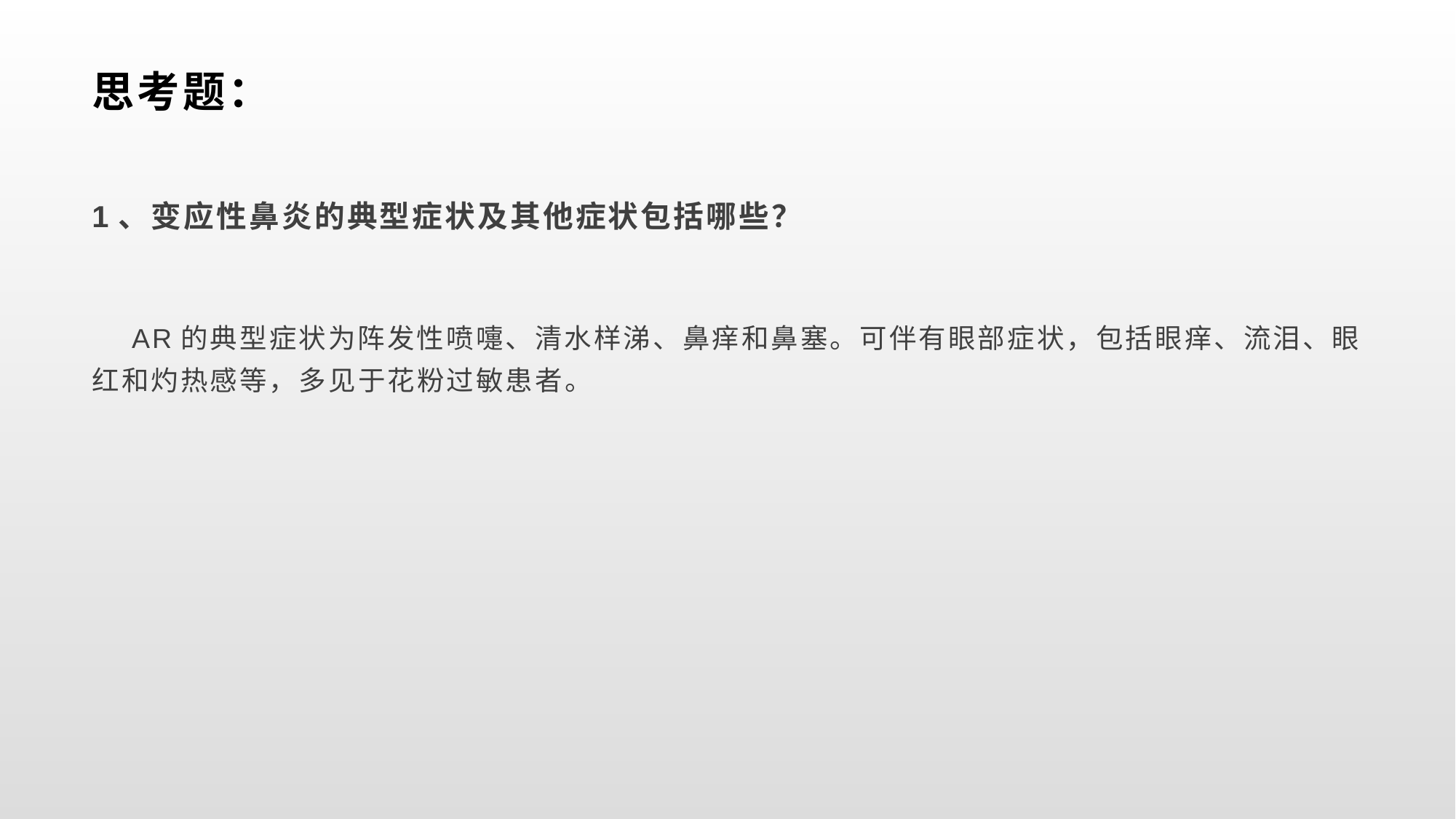

# 思考题：
1、变应性鼻炎的典型症状及其他症状包括哪些？

    AR的典型症状为阵发性喷嚏、清水样涕、鼻痒和鼻塞。可伴有眼部症状，包括眼痒、流泪、眼红和灼热感等，多见于花粉过敏患者。